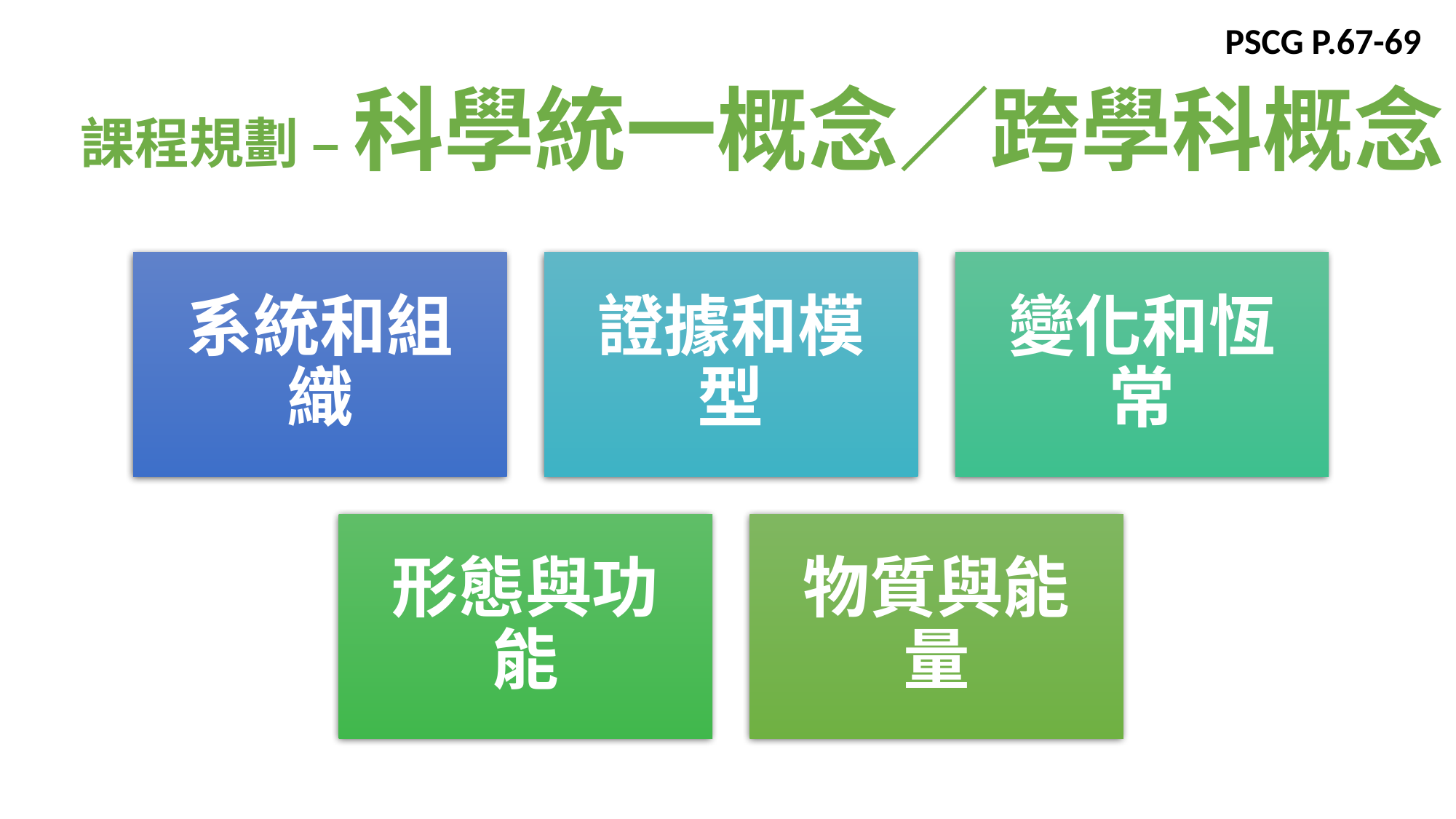

PSCG P.67-69
課程規劃 – 科學統一概念／跨學科概念
系統和組織
證據和模型
變化和恆常
形態與功能
物質與能量